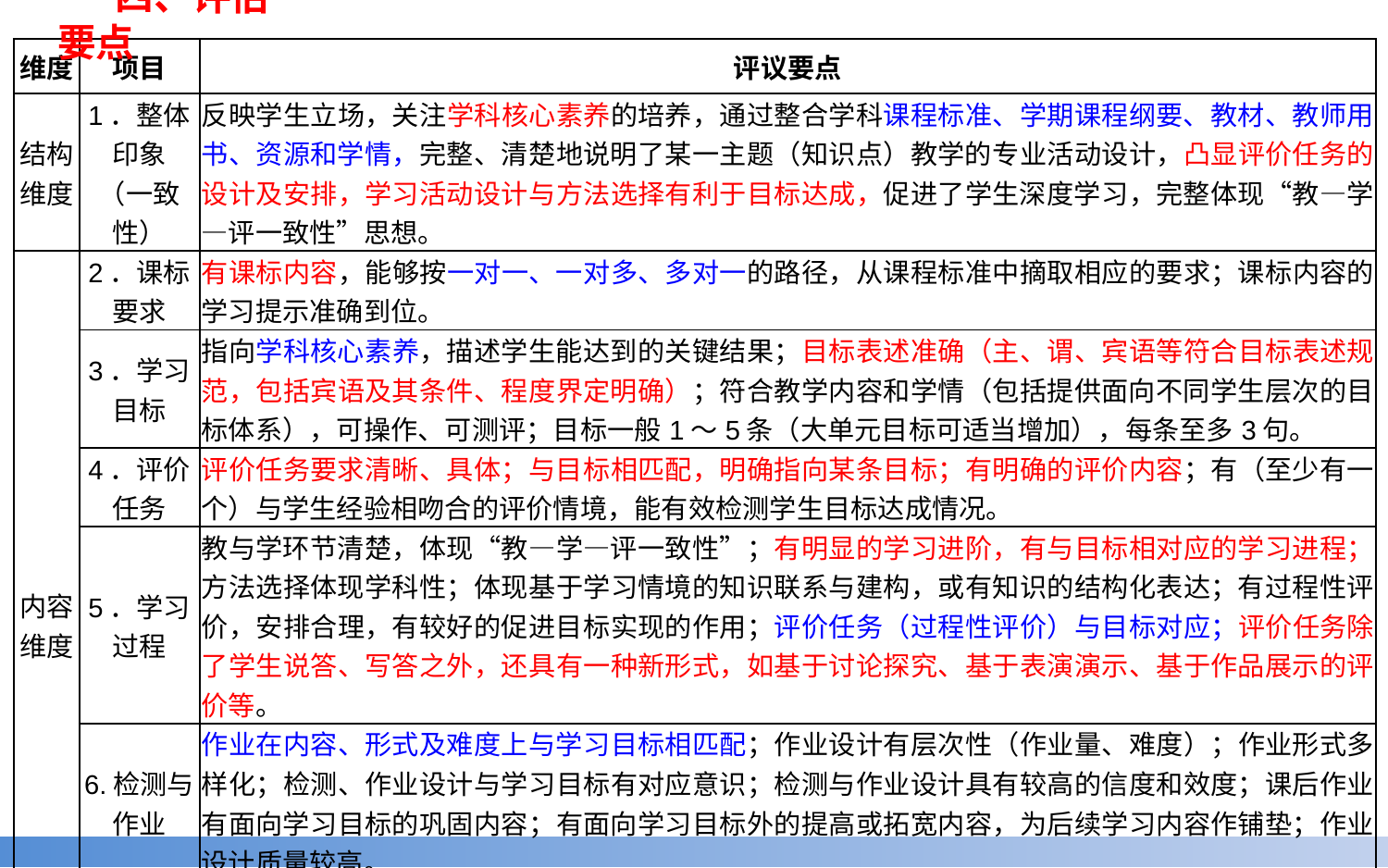

四、评估要点

| 维度 | 项目 | 评议要点 |
| --- | --- | --- |
| 结构 维度 | 1．整体印象 （一致性） | 反映学生立场，关注学科核心素养的培养，通过整合学科课程标准、学期课程纲要、教材、教师用书、资源和学情，完整、清楚地说明了某一主题（知识点）教学的专业活动设计，凸显评价任务的设计及安排，学习活动设计与方法选择有利于目标达成，促进了学生深度学习，完整体现“教—学—评一致性”思想。 |
| 内容 维度 | 2．课标要求 | 有课标内容，能够按一对一、一对多、多对一的路径，从课程标准中摘取相应的要求；课标内容的学习提示准确到位。 |
|  | 3．学习目标 | 指向学科核心素养，描述学生能达到的关键结果；目标表述准确（主、谓、宾语等符合目标表述规范，包括宾语及其条件、程度界定明确）；符合教学内容和学情（包括提供面向不同学生层次的目标体系），可操作、可测评；目标一般1～5条（大单元目标可适当增加），每条至多3句。 |
|  | 4．评价任务 | 评价任务要求清晰、具体；与目标相匹配，明确指向某条目标；有明确的评价内容；有（至少有一个）与学生经验相吻合的评价情境，能有效检测学生目标达成情况。 |
|  | 5．学习过程 | 教与学环节清楚，体现“教—学—评一致性”；有明显的学习进阶，有与目标相对应的学习进程；方法选择体现学科性；体现基于学习情境的知识联系与建构，或有知识的结构化表达；有过程性评价，安排合理，有较好的促进目标实现的作用；评价任务（过程性评价）与目标对应；评价任务除了学生说答、写答之外，还具有一种新形式，如基于讨论探究、基于表演演示、基于作品展示的评价等。 |
|  | 6.检测与作业 | 作业在内容、形式及难度上与学习目标相匹配；作业设计有层次性（作业量、难度）；作业形式多样化；检测、作业设计与学习目标有对应意识；检测与作业设计具有较高的信度和效度；课后作业有面向学习目标的巩固内容；有面向学习目标外的提高或拓宽内容，为后续学习内容作铺垫；作业设计质量较高。 |
|  | 7. 学后反思 | 反思的目标、路径与方法清晰；反思的支架具体、合理； 具有引导和提示的学后反思设计；有进行知识体系梳理的提示内容；针对可能存在的问题，给学生提出自我诊断的要求；提示顾及到后续学习的铺垫性内容。 |